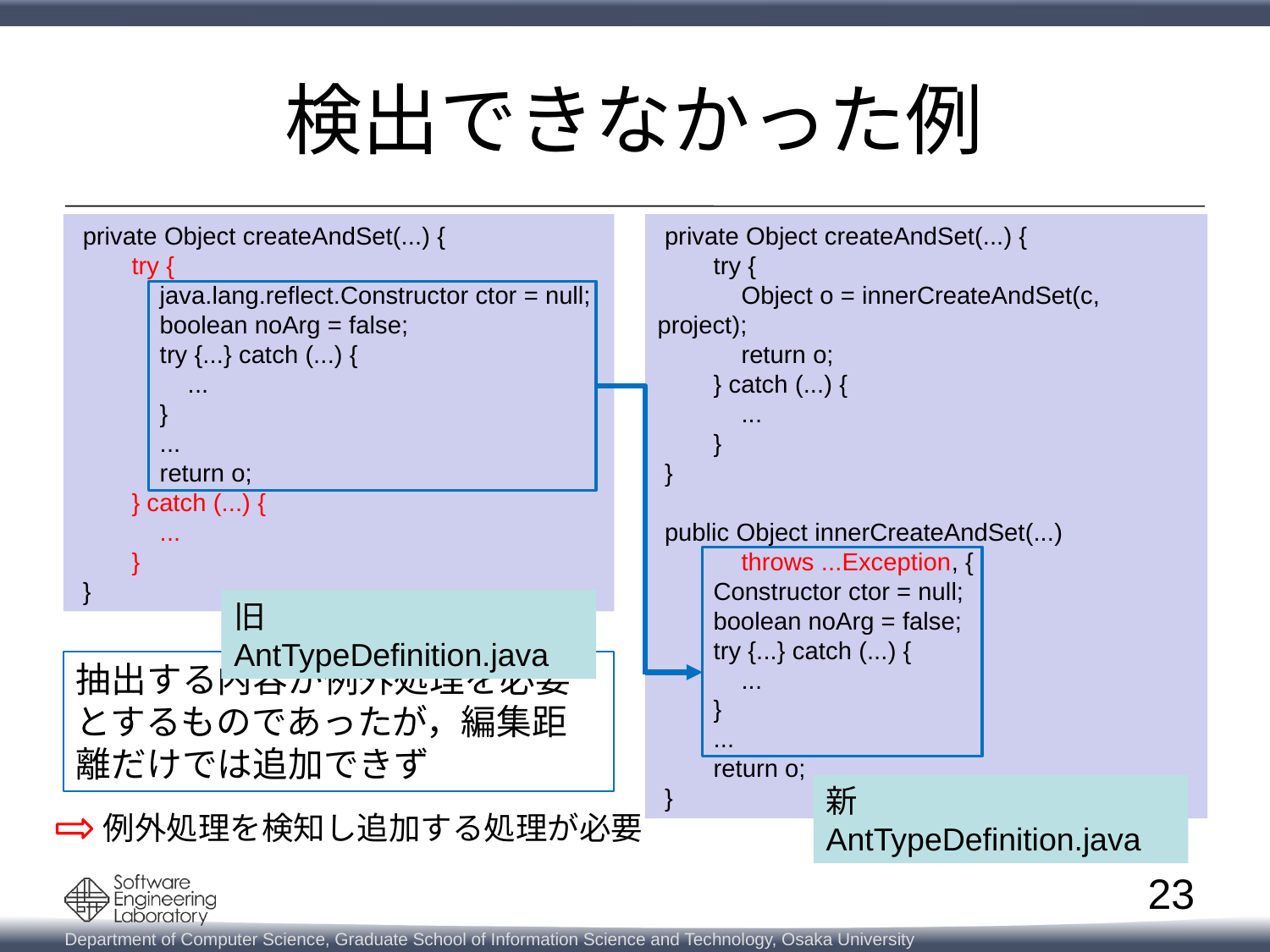

# 検出できなかった例
 private Object createAndSet(...) {
        try {
            java.lang.reflect.Constructor ctor = null;
            boolean noArg = false;
            try {...} catch (...) {
                ...
            }
            ...
            return o;
        } catch (...) {
            ...
        }
 }
 private Object createAndSet(...) {
        try {
            Object o = innerCreateAndSet(c, project);
            return o;
        } catch (...) {
            ...
        }
 }

 public Object innerCreateAndSet(...)
            throws ...Exception, {
        Constructor ctor = null;
        boolean noArg = false;
        try {...} catch (...) {
            ...
        }
        ...
        return o;
 }

旧AntTypeDefinition.java
抽出する内容が例外処理を必要とするものであったが，編集距離だけでは追加できず
新AntTypeDefinition.java
例外処理を検知し追加する処理が必要

23